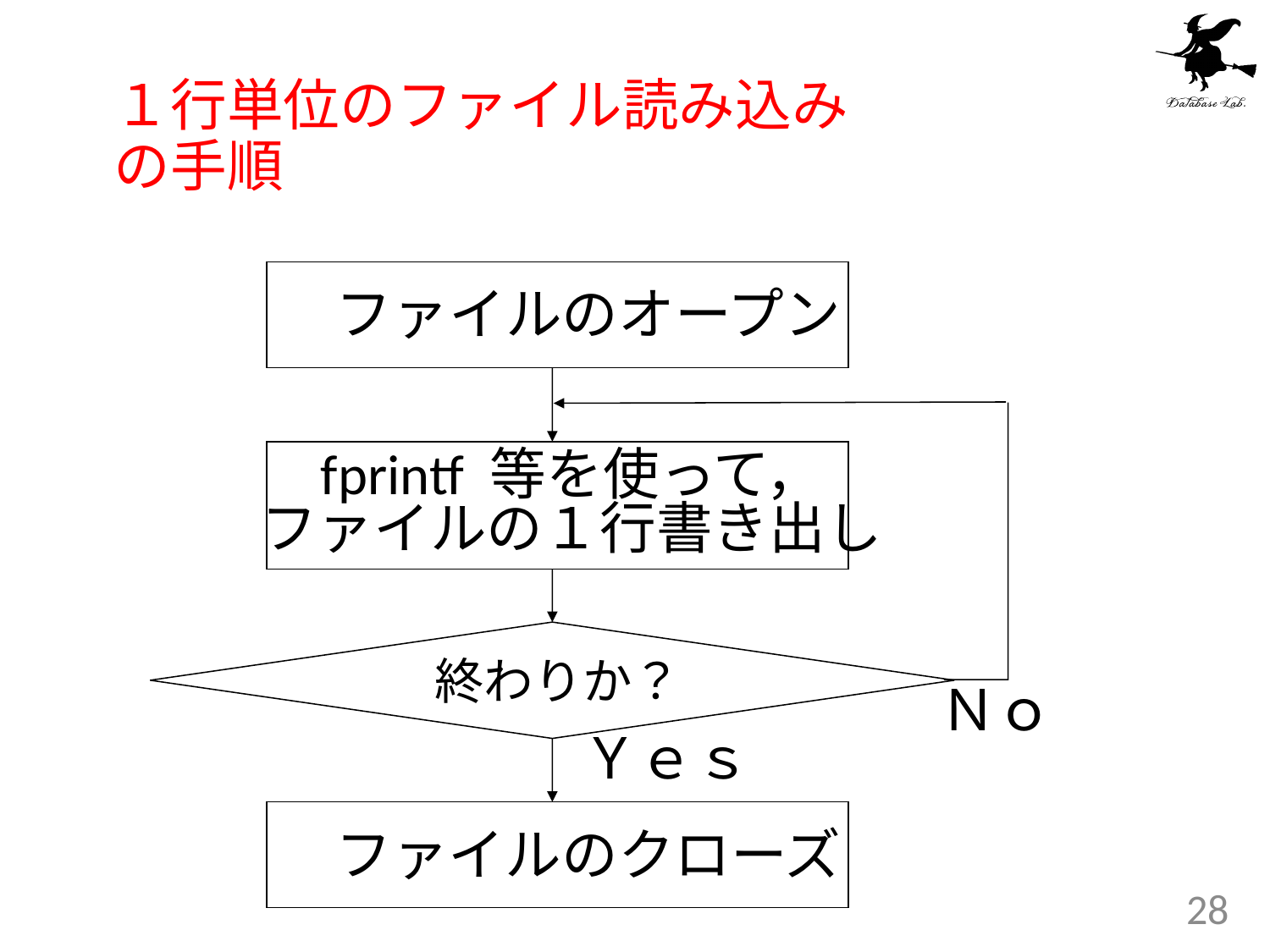

# １行単位のファイル読み込み の手順

ファイルのオープン

fprintf 等を使って，
ファイルの１行書き出し

終わりか？
Ｎｏ

Ｙｅｓ

ファイルのクローズ

28